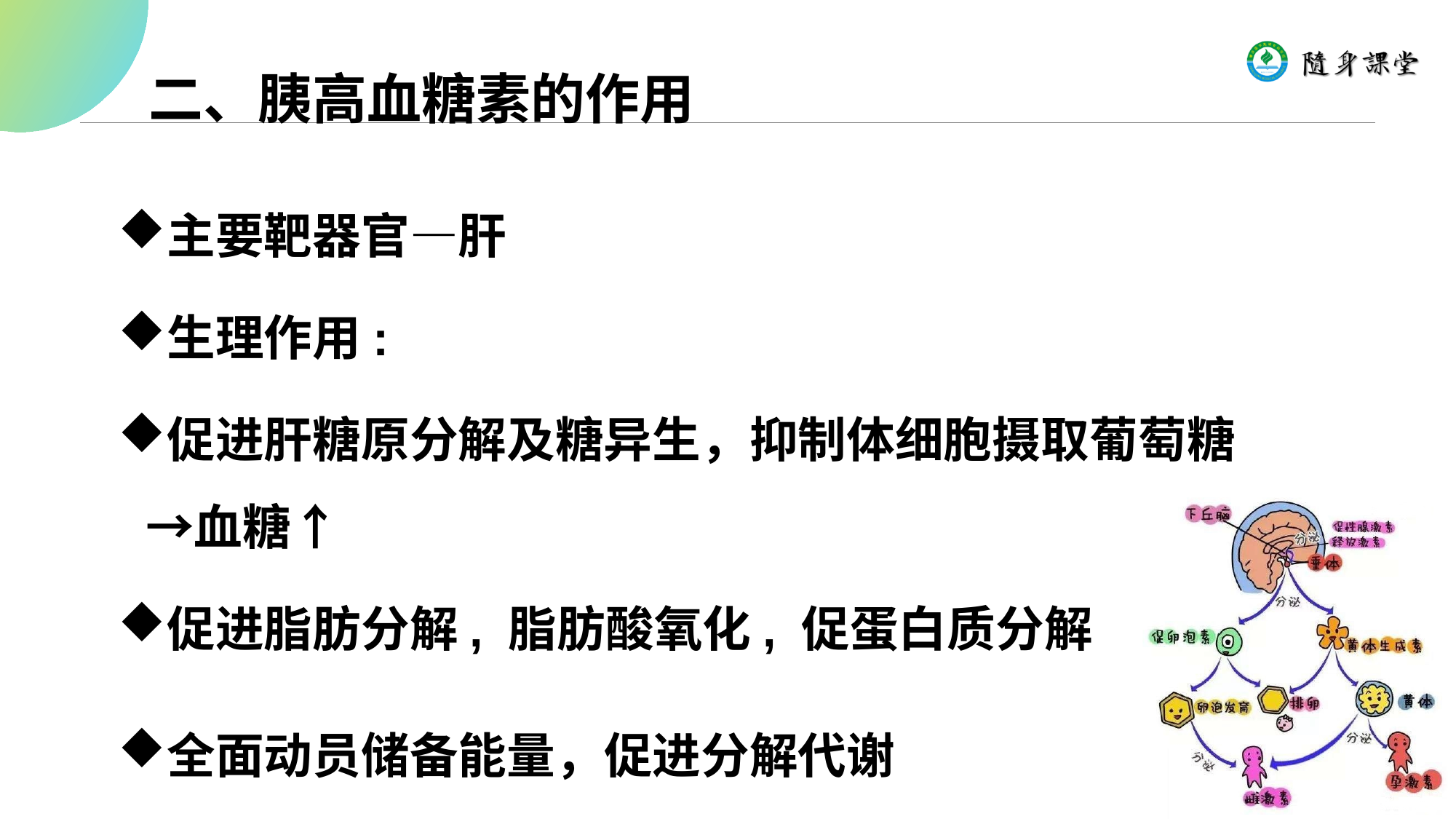

# 二、胰高血糖素的作用
主要靶器官—肝
生理作用:
促进肝糖原分解及糖异生，抑制体细胞摄取葡萄糖→血糖↑
促进脂肪分解, 脂肪酸氧化, 促蛋白质分解
全面动员储备能量，促进分解代谢